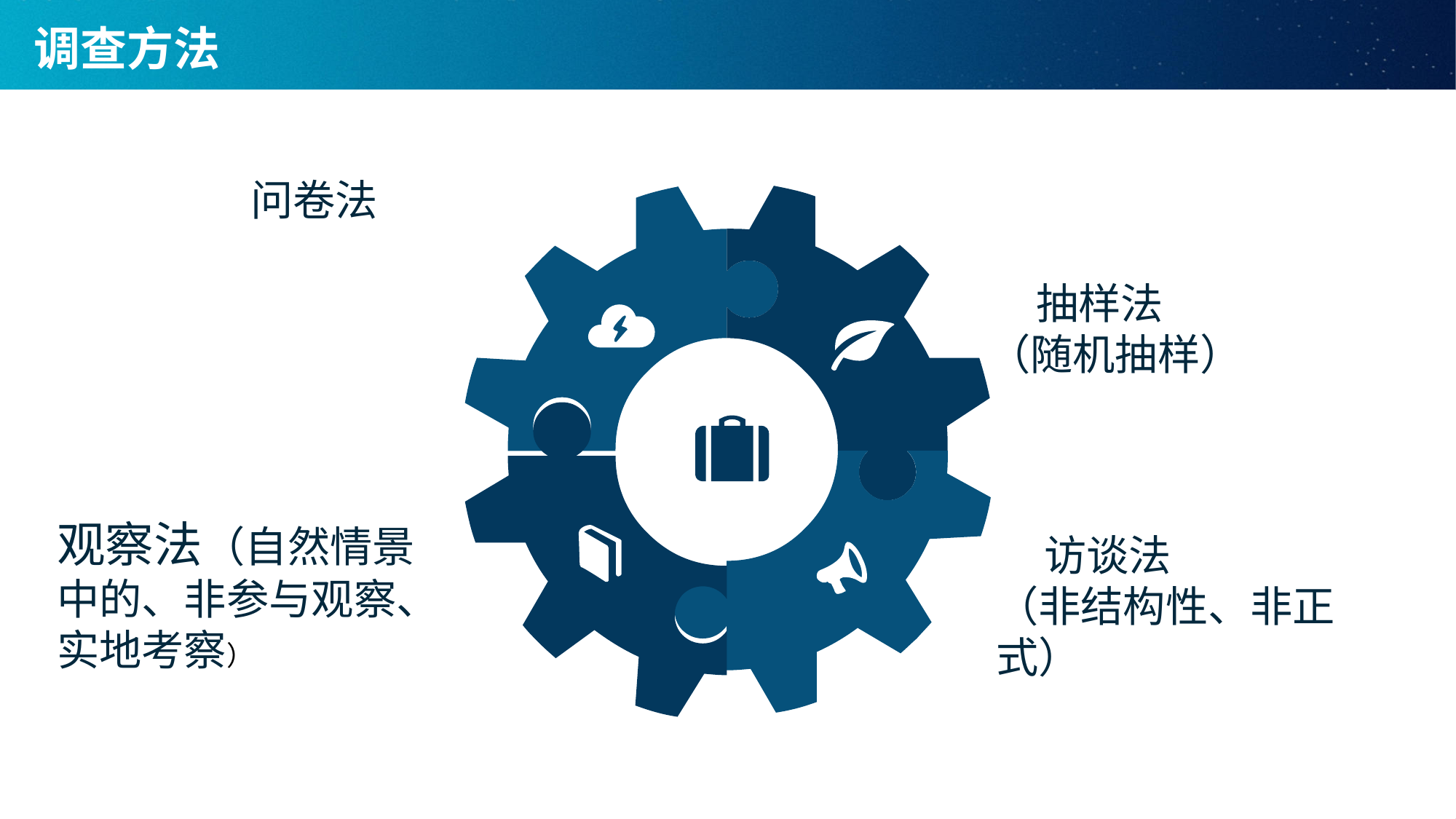

# 调查方法
问卷法

    抽样法
（随机抽样）

观察法（自然情景中的、非参与观察、实地考察）
    访谈法
（非结构性、非正式）